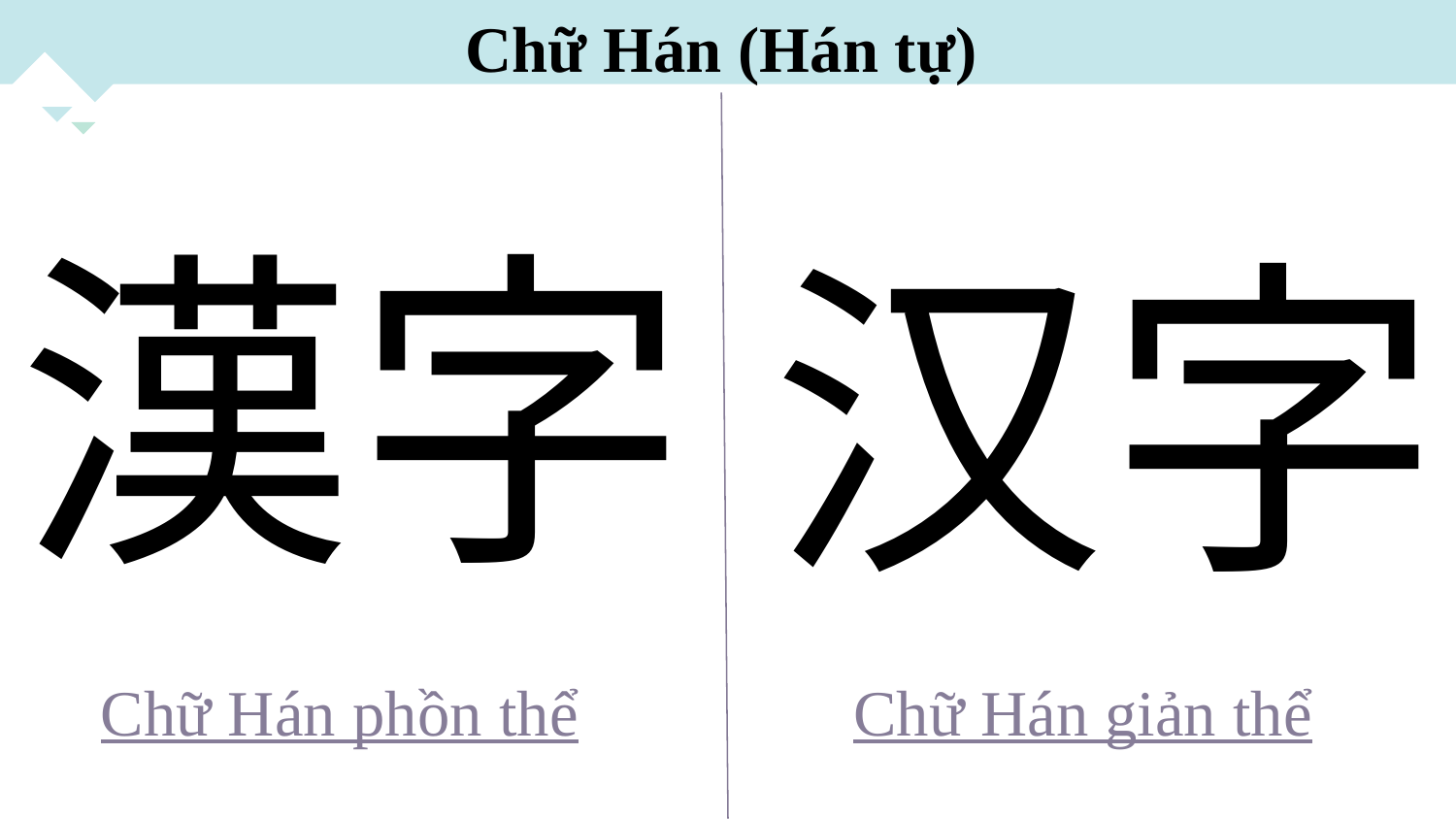

Chữ Hán (Hán tự)
漢字
汉字
Chữ Hán phồn thể
Chữ Hán giản thể